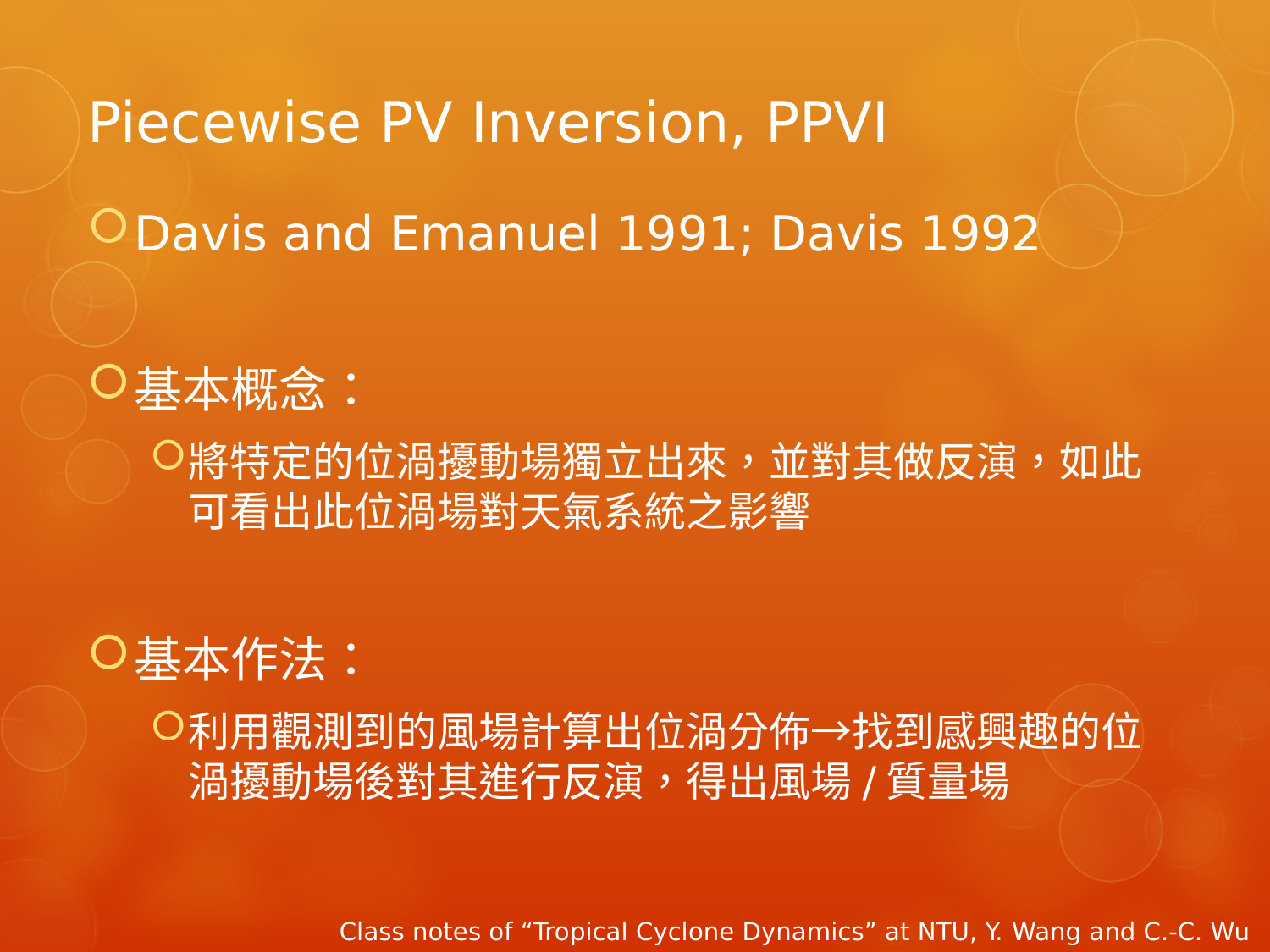

# Piecewise PV Inversion, PPVI
Davis and Emanuel 1991; Davis 1992

基本概念：
將特定的位渦擾動場獨立出來，並對其做反演，如此可看出此位渦場對天氣系統之影響

基本作法：
利用觀測到的風場計算出位渦分佈→找到感興趣的位渦擾動場後對其進行反演，得出風場/質量場

Class notes of “Tropical Cyclone Dynamics” at NTU, Y. Wang and C.-C. Wu